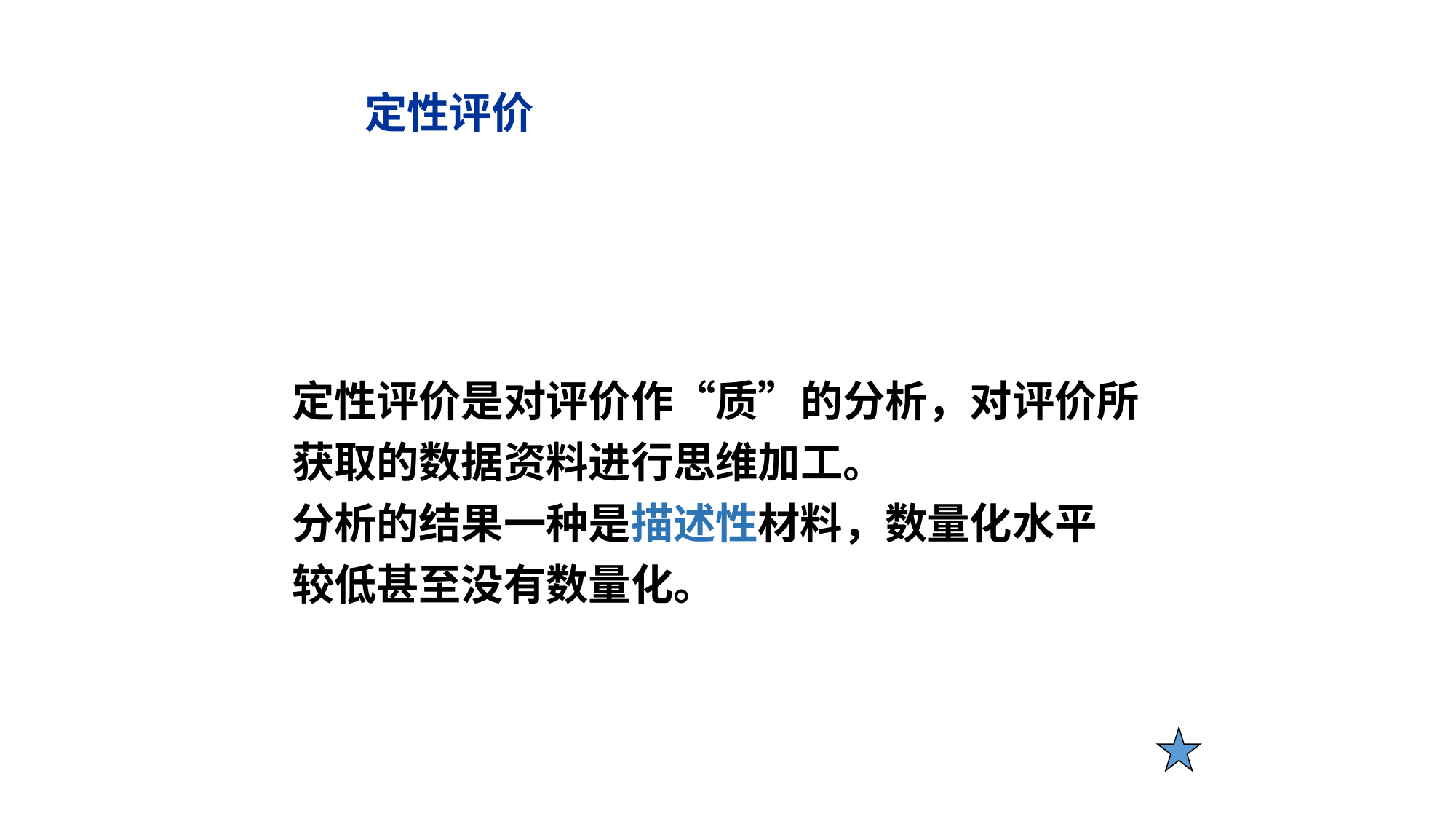

定性评价
定性评价是对评价作“质”的分析，对评价所获取的数据资料进行思维加工。
分析的结果一种是描述性材料，数量化水平
较低甚至没有数量化。